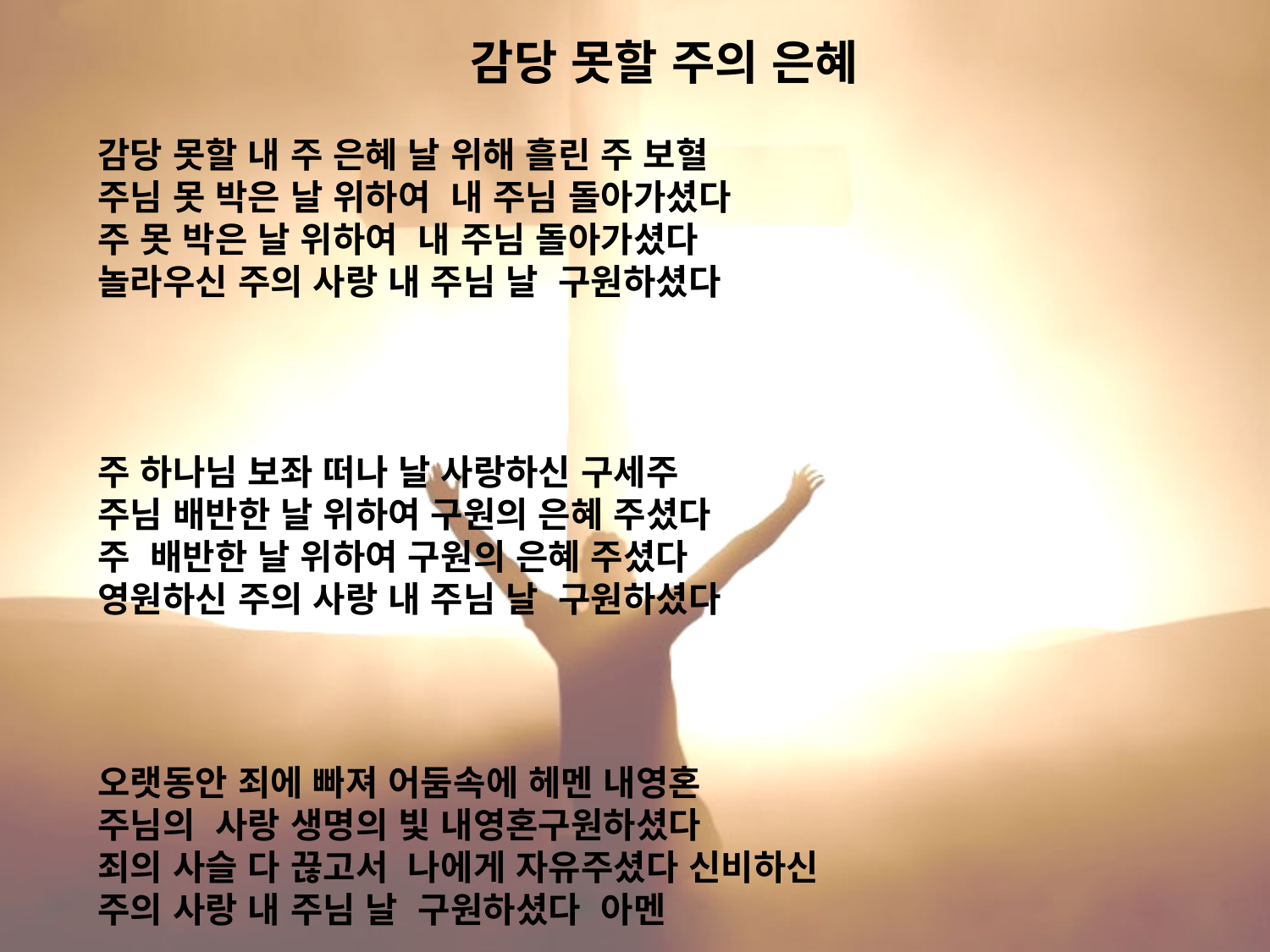

# 감당 못할 주의 은혜
감당 못할 내 주 은혜 날 위해 흘린 주 보혈
주님 못 박은 날 위하여  내 주님 돌아가셨다           주 못 박은 날 위하여  내 주님 돌아가셨다
놀라우신 주의 사랑 내 주님 날  구원하셨다

주 하나님 보좌 떠나 날 사랑하신 구세주
주님 배반한 날 위하여 구원의 은혜 주셨다             주  배반한 날 위하여 구원의 은혜 주셨다
영원하신 주의 사랑 내 주님 날  구원하셨다

오랫동안 죄에 빠져 어둠속에 헤멘 내영혼
주님의  사랑 생명의 빛 내영혼구원하셨다
죄의 사슬 다 끊고서  나에게 자유주셨다 신비하신 주의 사랑 내 주님 날  구원하셨다  아멘